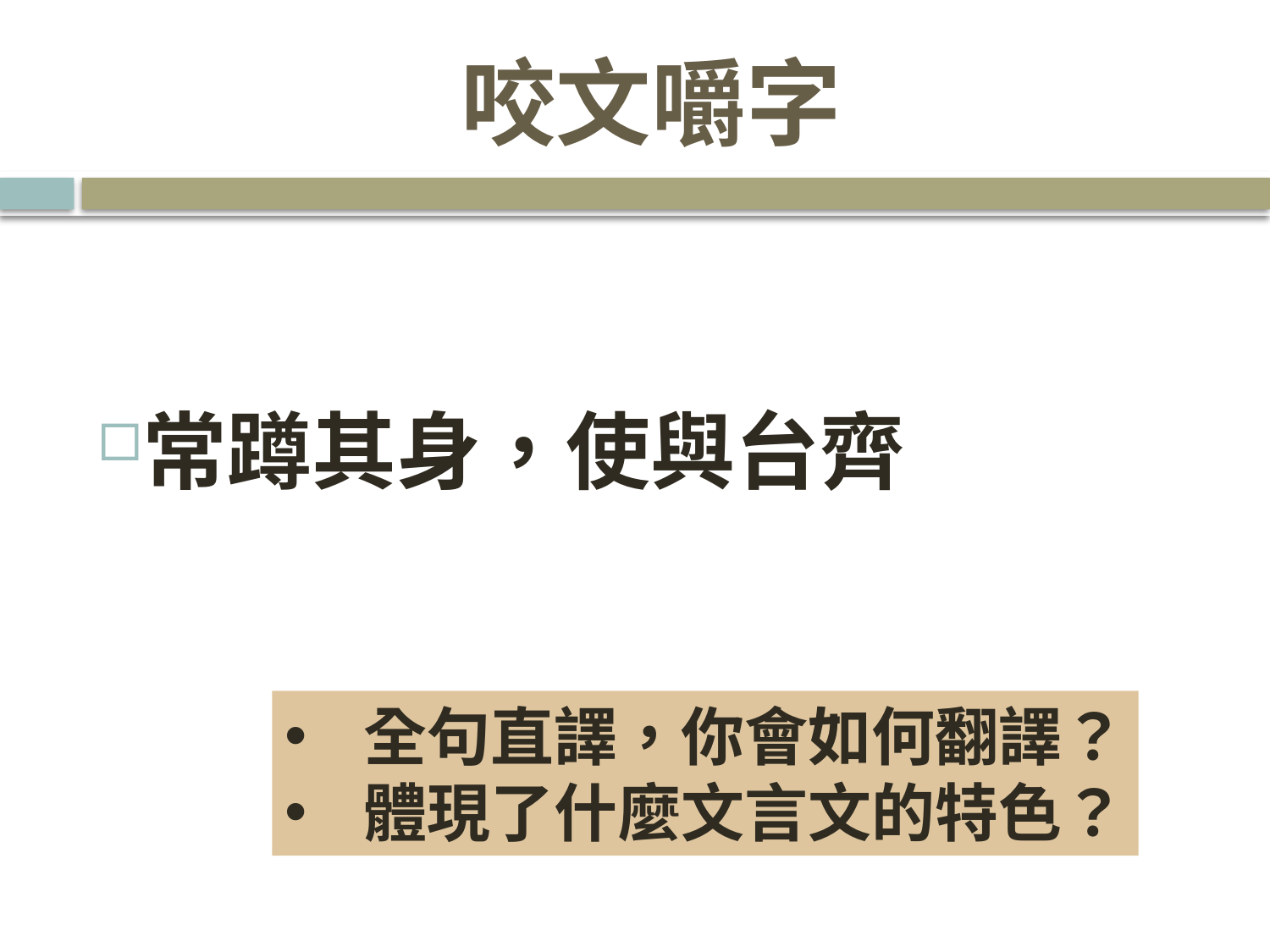

# 咬文嚼字
常蹲其身，使與台齊
全句直譯，你會如何翻譯？
體現了什麼文言文的特色？